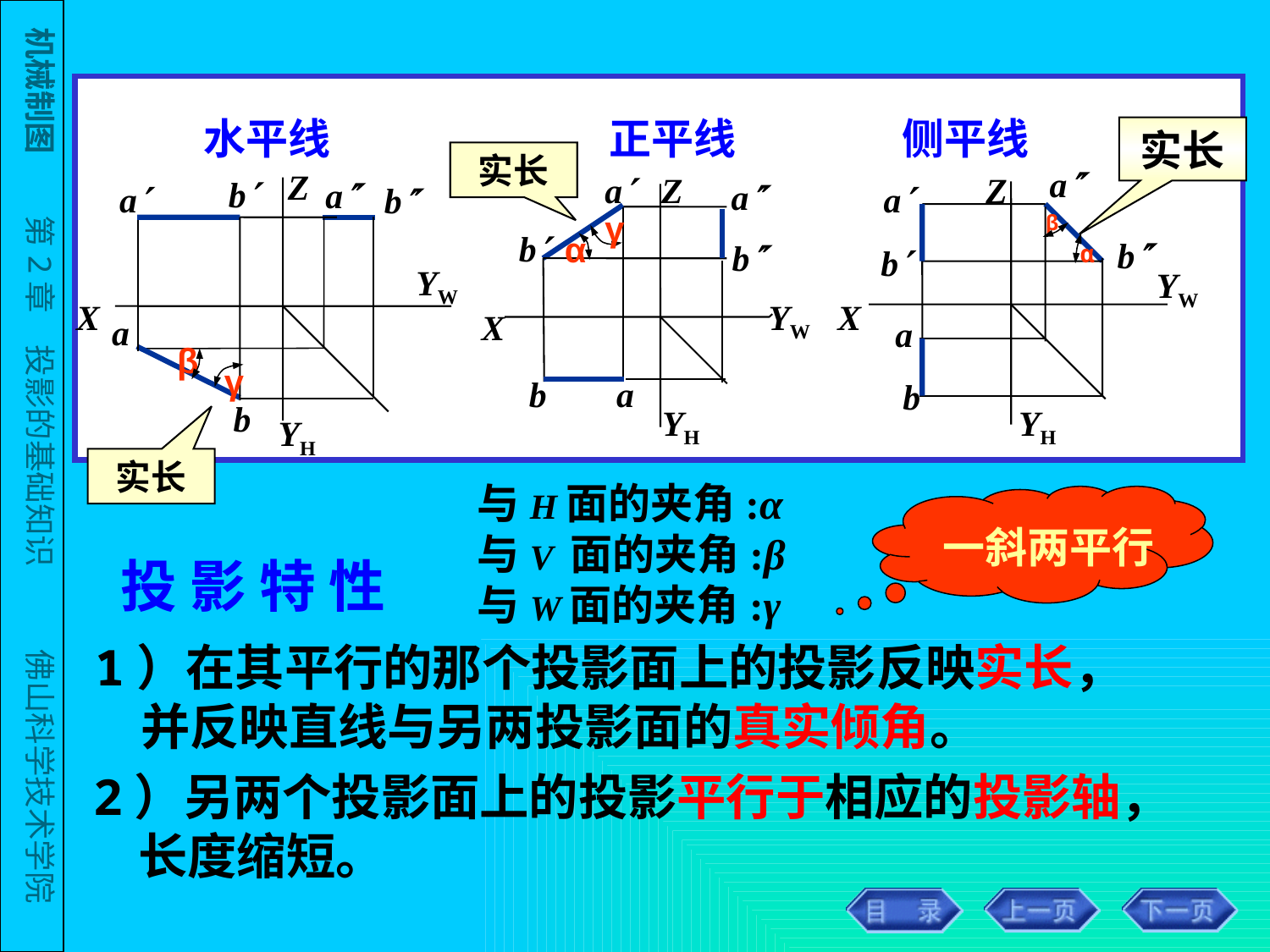

水平线
正平线
侧平线
实长

β
α

实长
γ

α

a″
a′

b″
b′

a

b

X
Z
YW
YH
Z
Z
a′
a″

b′
b″

b
a

X
YW
YH
b′
a″
a′
b″

a

b

X
YW
β

γ

实长
YH

与H面的夹角:α
与V 面的夹角:β
与W面的夹角:γ

一斜两平行
投 影 特 性
1）在其平行的那个投影面上的投影反映实长，
   并反映直线与另两投影面的真实倾角。
2）另两个投影面上的投影平行于相应的投影轴，
   长度缩短。